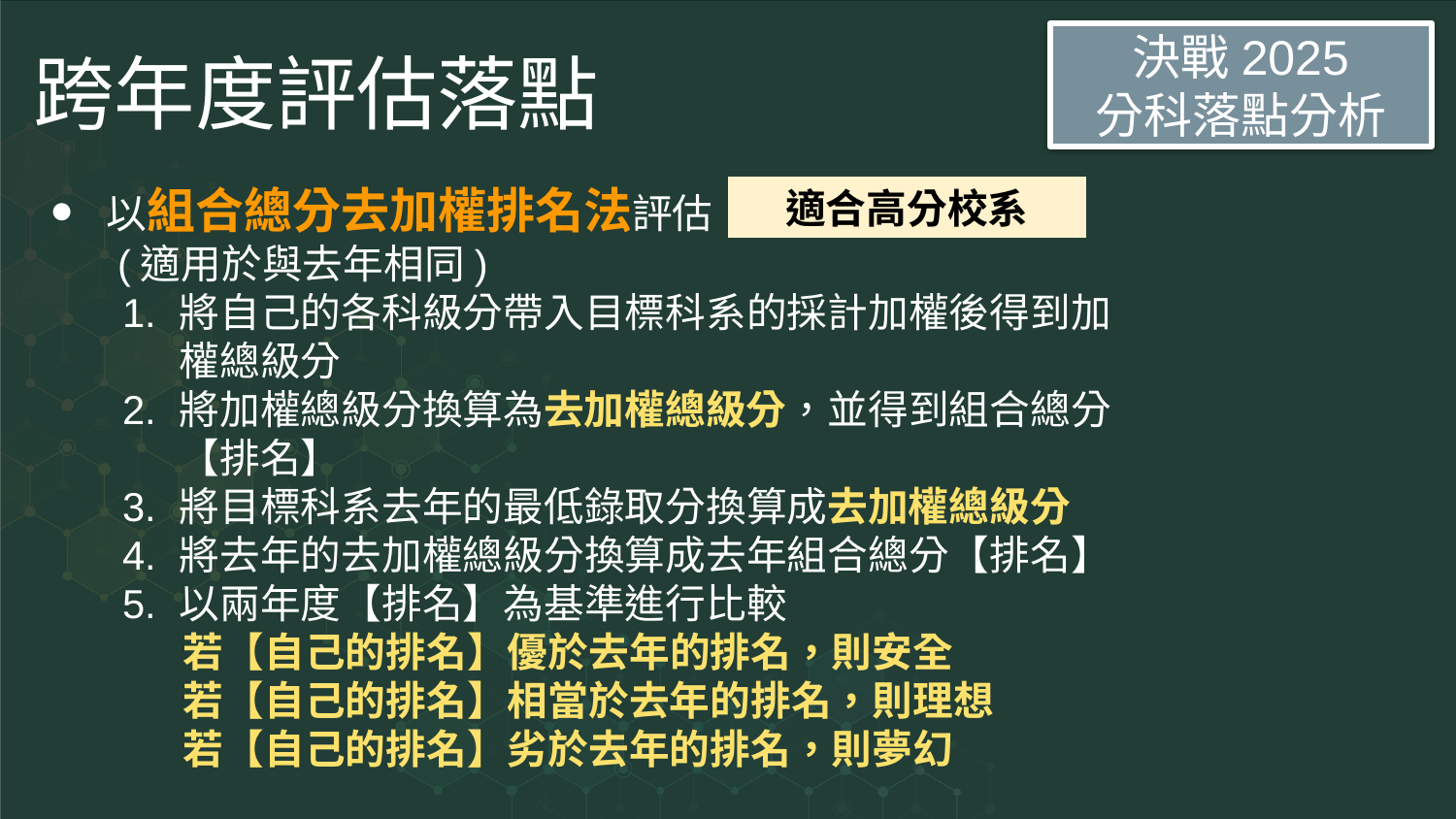

決戰2025
分科落點分析
# 跨年度評估落點

以組合總分去加權排名法評估
 (適用於與去年相同)
將自己的各科級分帶入目標科系的採計加權後得到加權總級分
將加權總級分換算為去加權總級分，並得到組合總分【排名】
將目標科系去年的最低錄取分換算成去加權總級分
將去年的去加權總級分換算成去年組合總分【排名】
以兩年度【排名】為基準進行比較
 若【自己的排名】優於去年的排名，則安全
 若【自己的排名】相當於去年的排名，則理想
 若【自己的排名】劣於去年的排名，則夢幻
適合高分校系